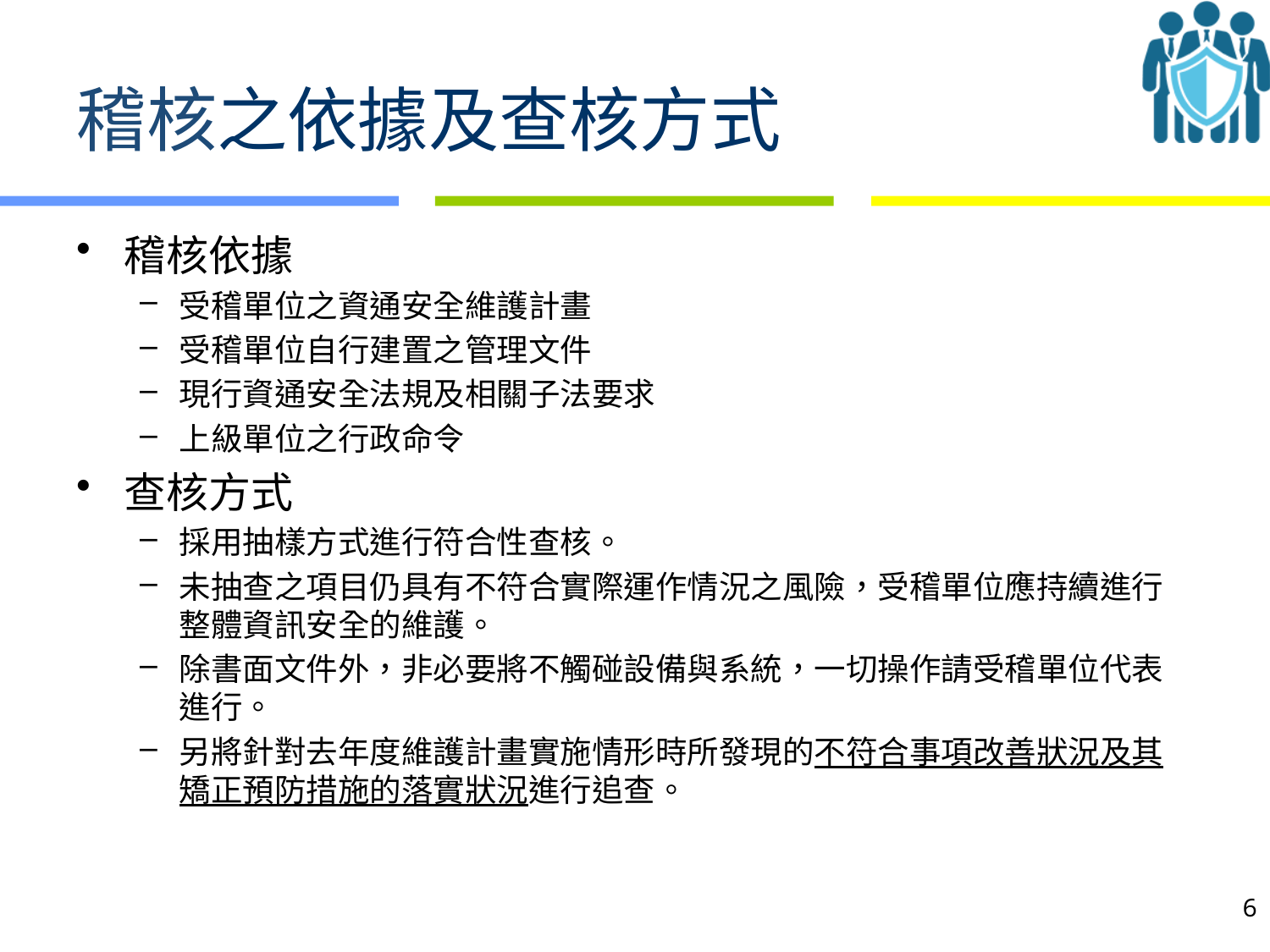

# 稽核之依據及查核方式
稽核依據
受稽單位之資通安全維護計畫
受稽單位自行建置之管理文件
現行資通安全法規及相關子法要求
上級單位之行政命令
查核方式
採用抽樣方式進行符合性查核。
未抽查之項目仍具有不符合實際運作情況之風險，受稽單位應持續進行整體資訊安全的維護。
除書面文件外，非必要將不觸碰設備與系統，一切操作請受稽單位代表進行。
另將針對去年度維護計畫實施情形時所發現的不符合事項改善狀況及其矯正預防措施的落實狀況進行追查。

6